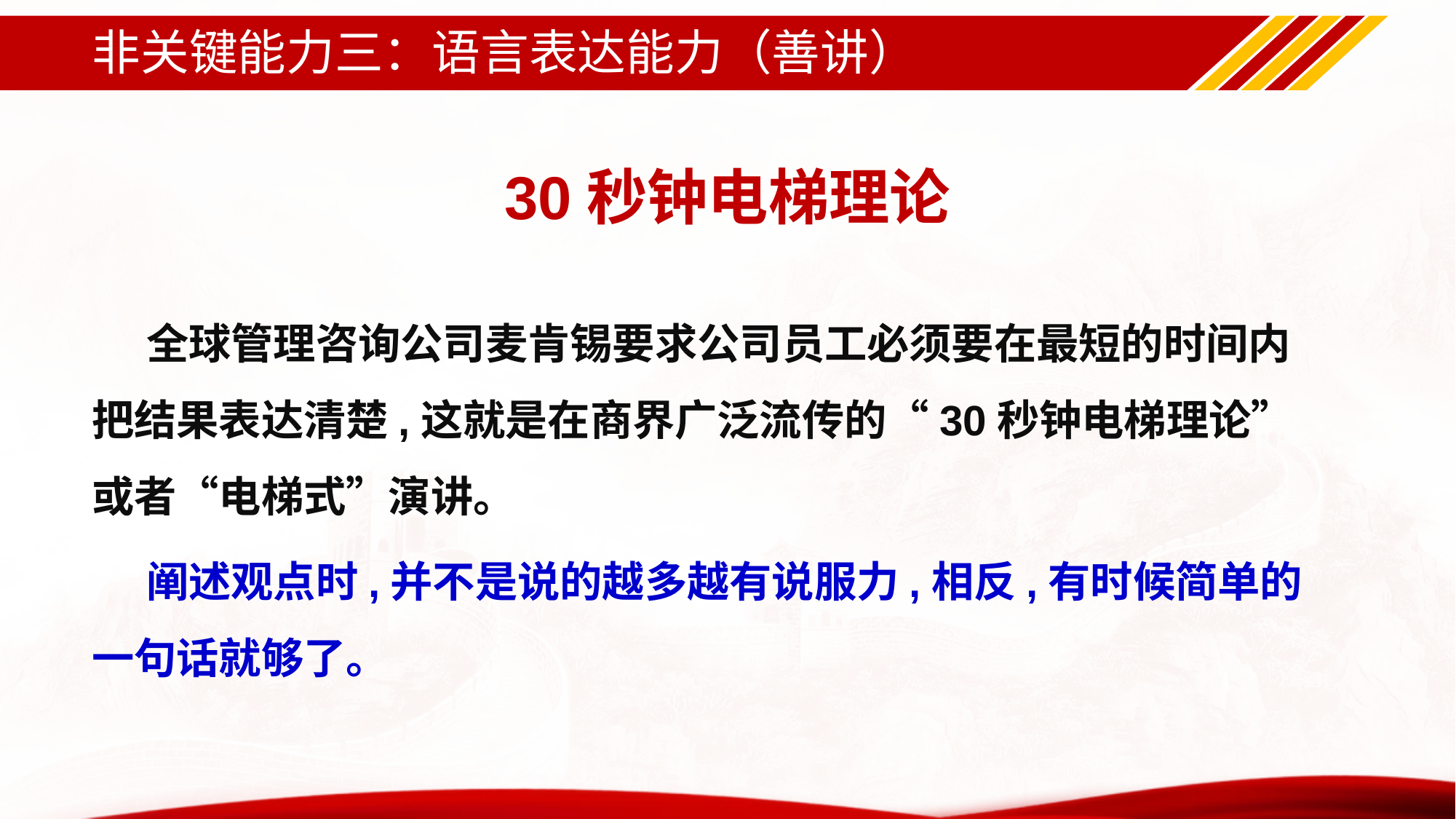

# 非关键能力三：语言表达能力（善讲）
30秒钟电梯理论
全球管理咨询公司麦肯锡要求公司员工必须要在最短的时间内把结果表达清楚,这就是在商界广泛流传的“30秒钟电梯理论”或者“电梯式”演讲。
阐述观点时,并不是说的越多越有说服力,相反,有时候简单的一句话就够了。